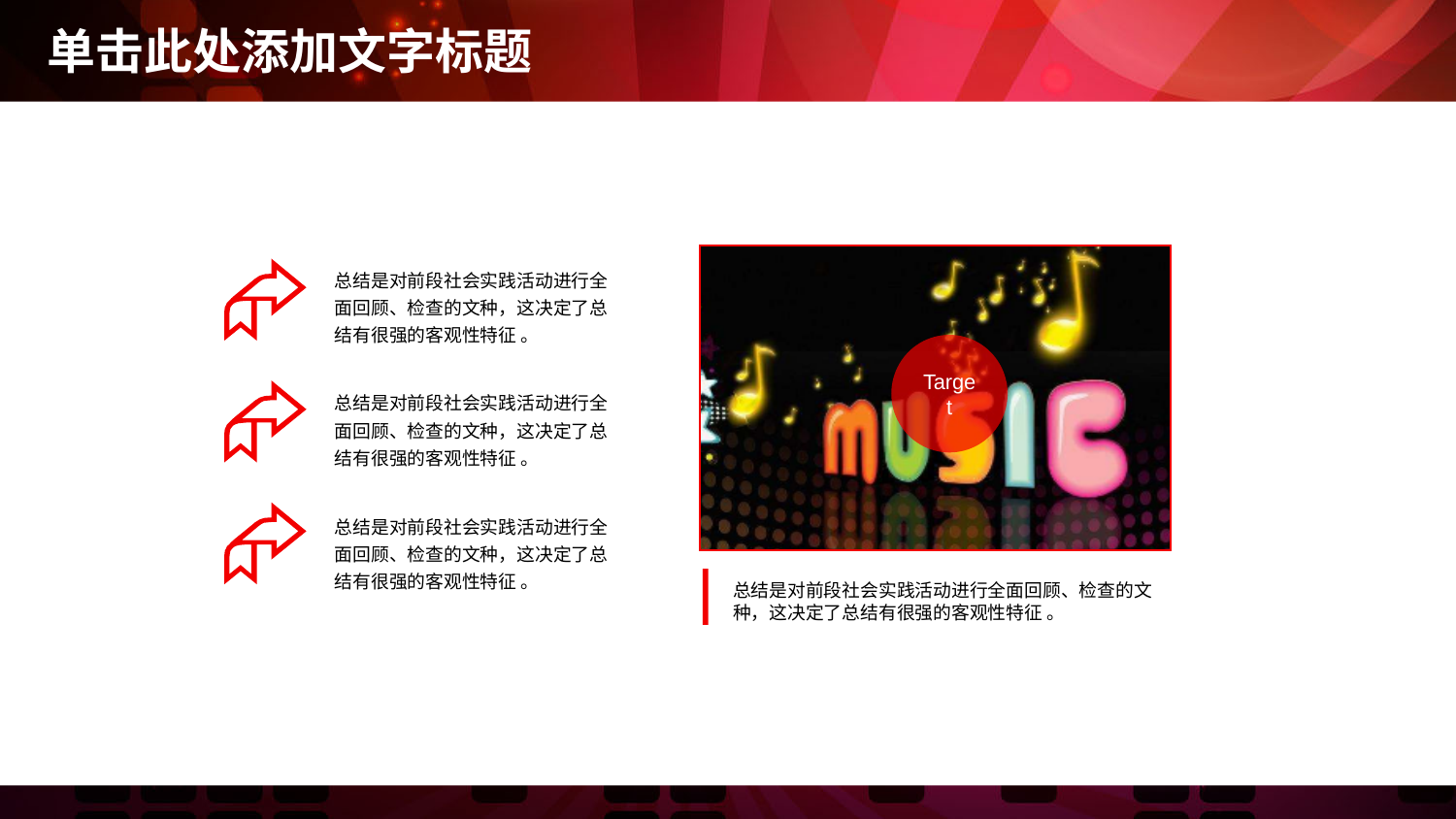

总结是对前段社会实践活动进行全面回顾、检查的文种，这决定了总结有很强的客观性特征 。

Target
总结是对前段社会实践活动进行全面回顾、检查的文种，这决定了总结有很强的客观性特征 。

总结是对前段社会实践活动进行全面回顾、检查的文种，这决定了总结有很强的客观性特征 。

总结是对前段社会实践活动进行全面回顾、检查的文种，这决定了总结有很强的客观性特征 。
.